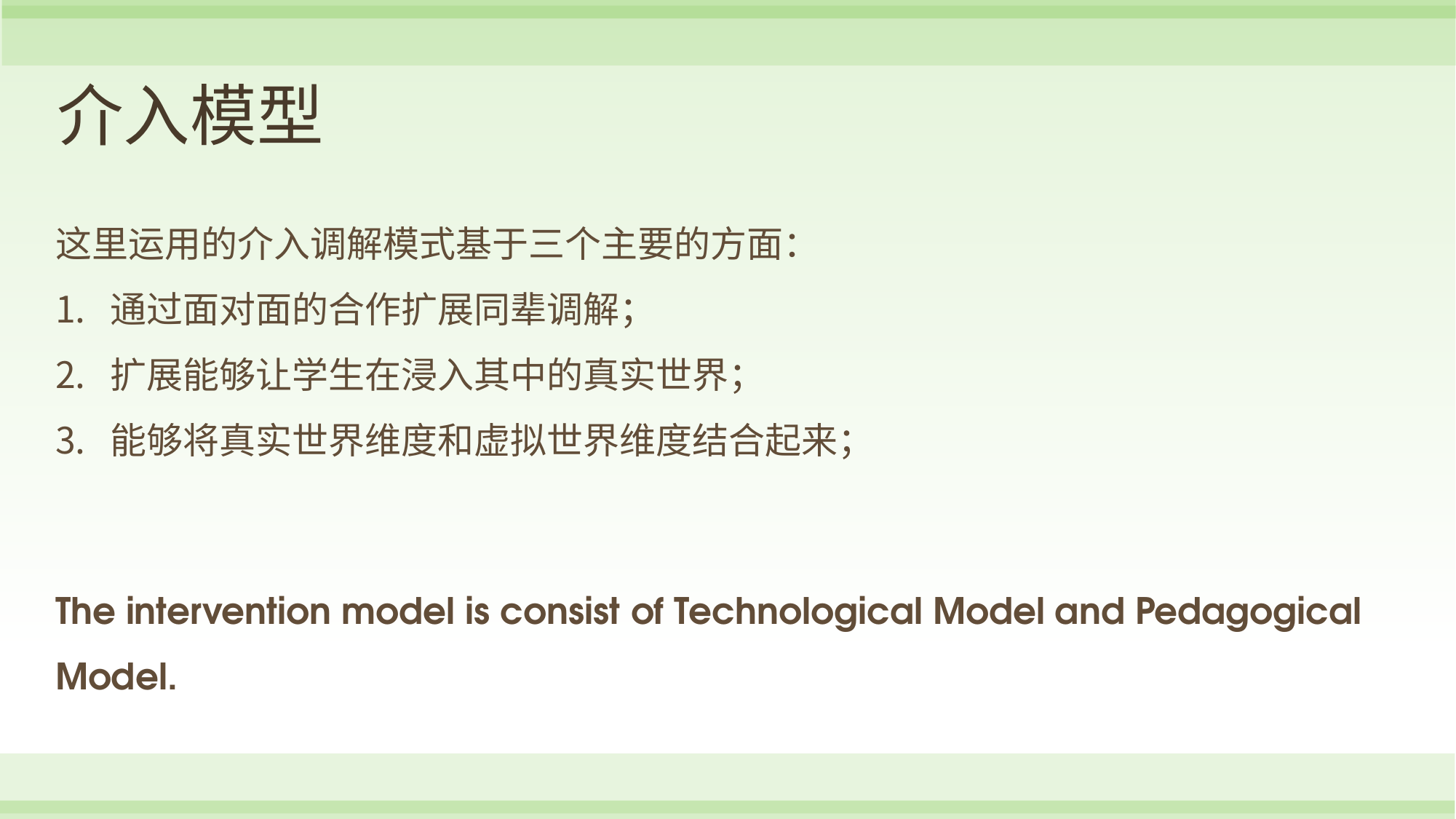

# 介入模型
这里运用的介入调解模式基于三个主要的方面：
通过面对面的合作扩展同辈调解；
扩展能够让学生在浸入其中的真实世界；
能够将真实世界维度和虚拟世界维度结合起来；
The intervention model is consist of Technological Model and Pedagogical Model.